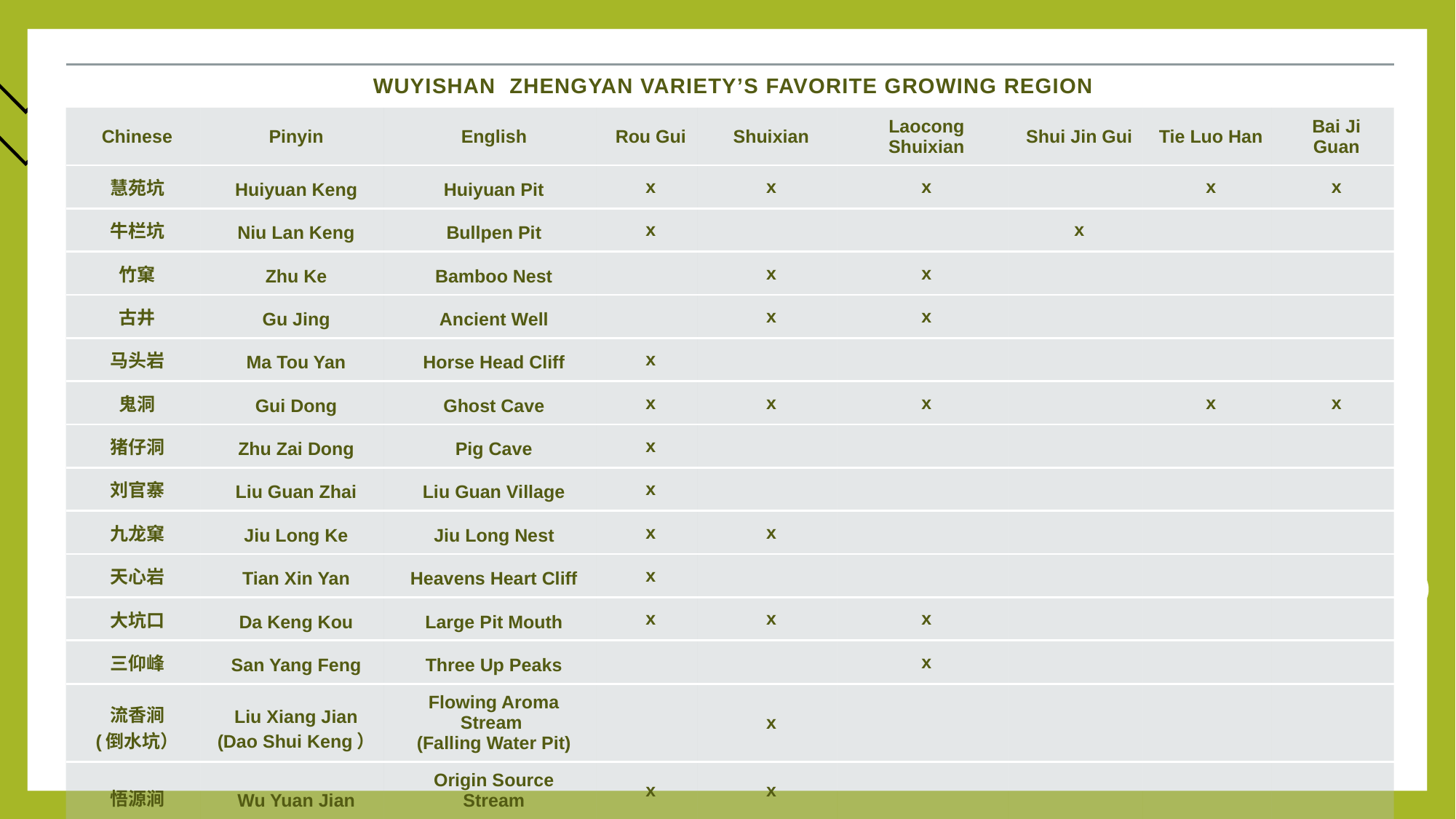

| Wuyishan zhengyan variety’s favorite growing region |  |  |  |  |  |  |  |  |
| --- | --- | --- | --- | --- | --- | --- | --- | --- |
| Chinese | Pinyin | English | Rou Gui | Shuixian | Laocong Shuixian | Shui Jin Gui | Tie Luo Han | Bai Ji Guan |
| 慧苑坑 | Huiyuan Keng | Huiyuan Pit | x | x | x |  | x | x |
| 牛栏坑 | Niu Lan Keng | Bullpen Pit | x |  |  | x |  |  |
| 竹窠 | Zhu Ke | Bamboo Nest |  | x | x |  |  |  |
| 古井 | Gu Jing | Ancient Well |  | x | x |  |  |  |
| 马头岩 | Ma Tou Yan | Horse Head Cliff | x |  |  |  |  |  |
| 鬼洞 | Gui Dong | Ghost Cave | x | x | x |  | x | x |
| 猪仔洞 | Zhu Zai Dong | Pig Cave | x |  |  |  |  |  |
| 刘官寨 | Liu Guan Zhai | Liu Guan Village | x |  |  |  |  |  |
| 九龙窠 | Jiu Long Ke | Jiu Long Nest | x | x |  |  |  |  |
| 天心岩 | Tian Xin Yan | Heavens Heart Cliff | x |  |  |  |  |  |
| 大坑口 | Da Keng Kou | Large Pit Mouth | x | x | x |  |  |  |
| 三仰峰 | San Yang Feng | Three Up Peaks |  |  | x |  |  |  |
| 流香涧 (倒水坑） | Liu Xiang Jian (Dao Shui Keng） | Flowing Aroma Stream (Falling Water Pit) |  | x |  |  |  |  |
| 悟源涧 | Wu Yuan Jian | Origin Source Stream | x | x |  |  |  |  |